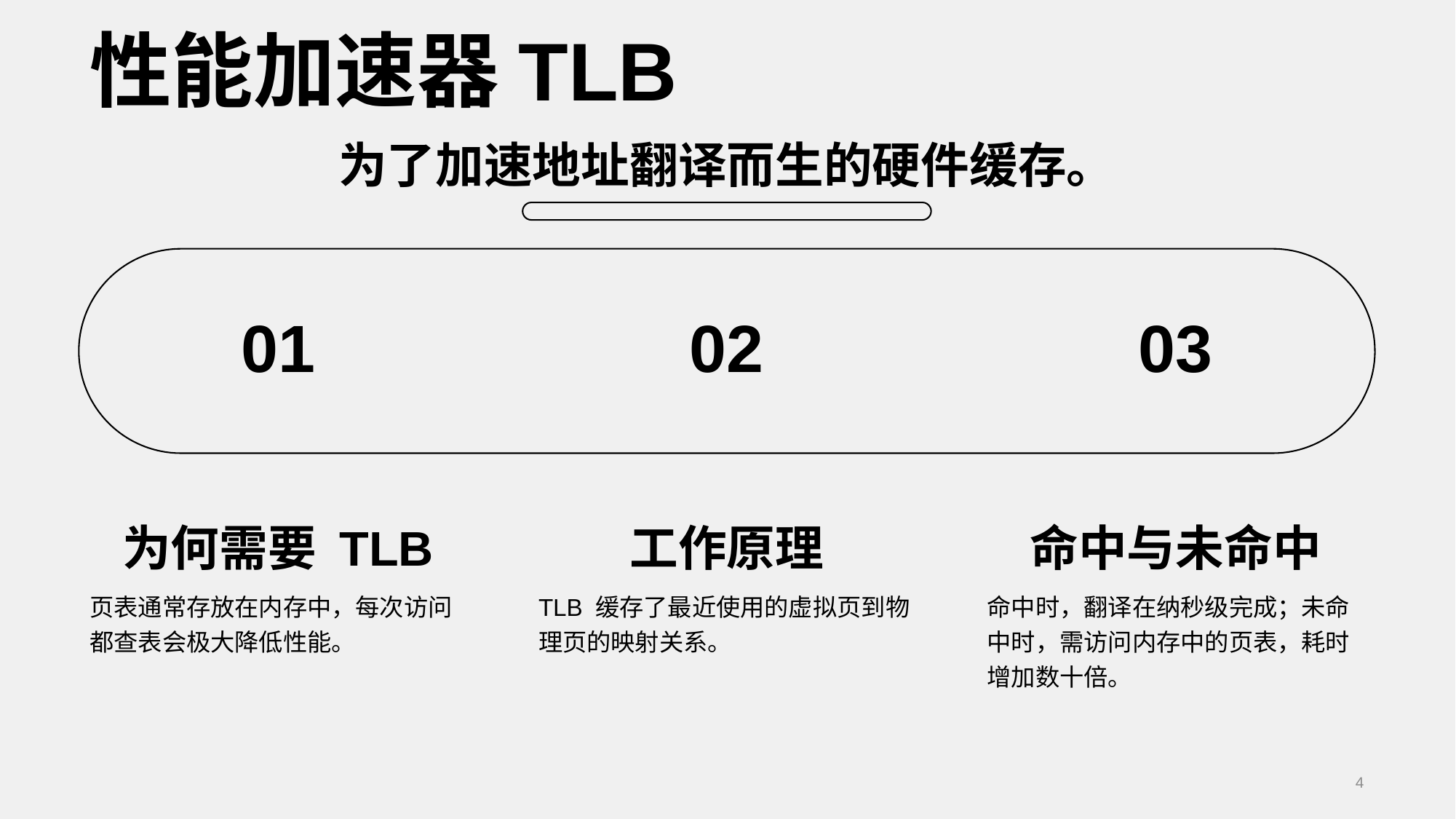

性能加速器TLB
为了加速地址翻译而生的硬件缓存。

01
为何需要 TLB
页表通常存放在内存中，每次访问都查表会极大降低性能。
02
工作原理
TLB 缓存了最近使用的虚拟页到物理页的映射关系。
03
命中与未命中
命中时，翻译在纳秒级完成；未命中时，需访问内存中的页表，耗时增加数十倍。
4